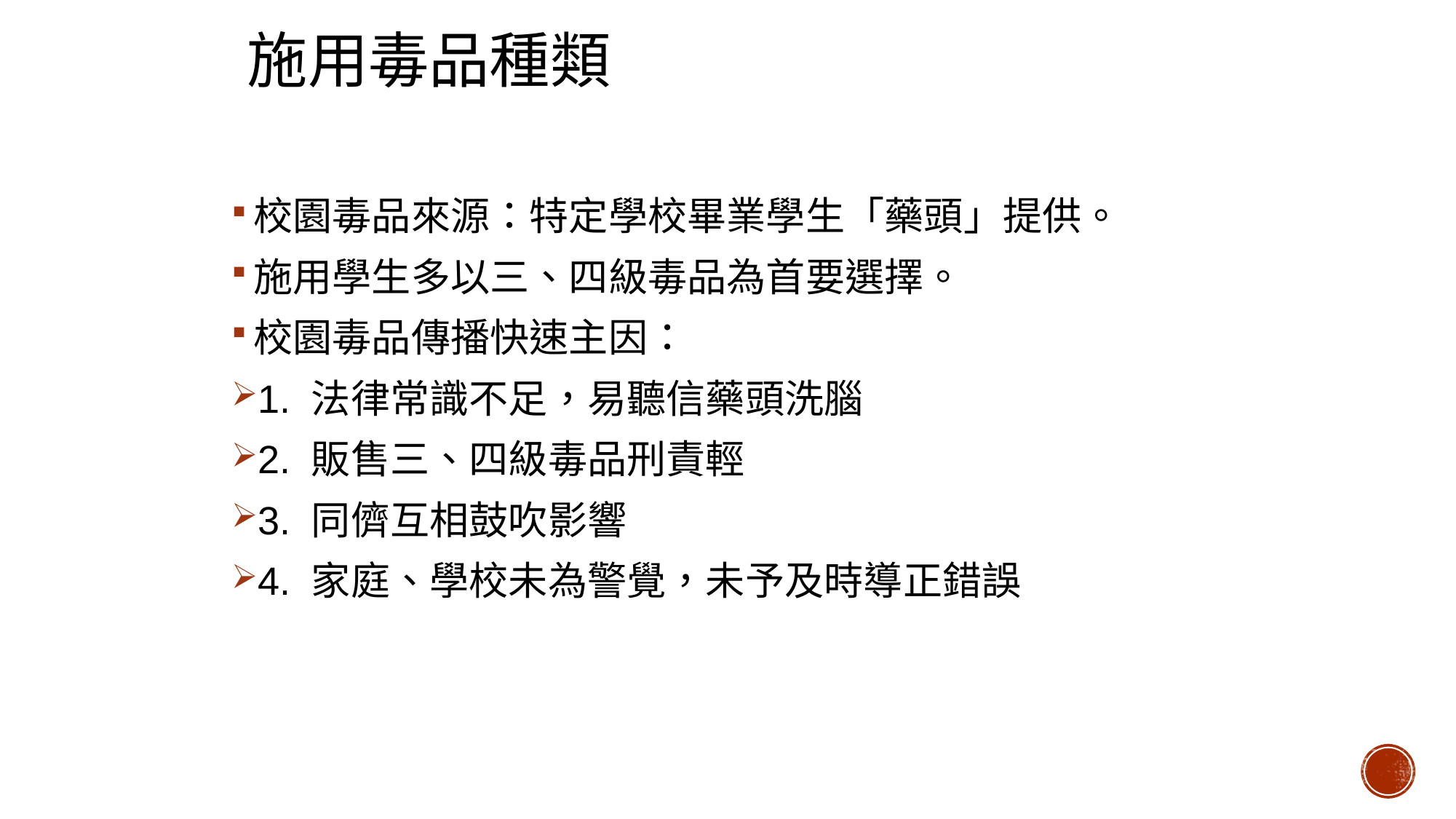

# 施用毒品種類
校園毒品來源：特定學校畢業學生「藥頭」提供。
施用學生多以三、四級毒品為首要選擇。
校園毒品傳播快速主因：
1. 法律常識不足，易聽信藥頭洗腦
2. 販售三、四級毒品刑責輕
3. 同儕互相鼓吹影響
4. 家庭、學校未為警覺，未予及時導正錯誤